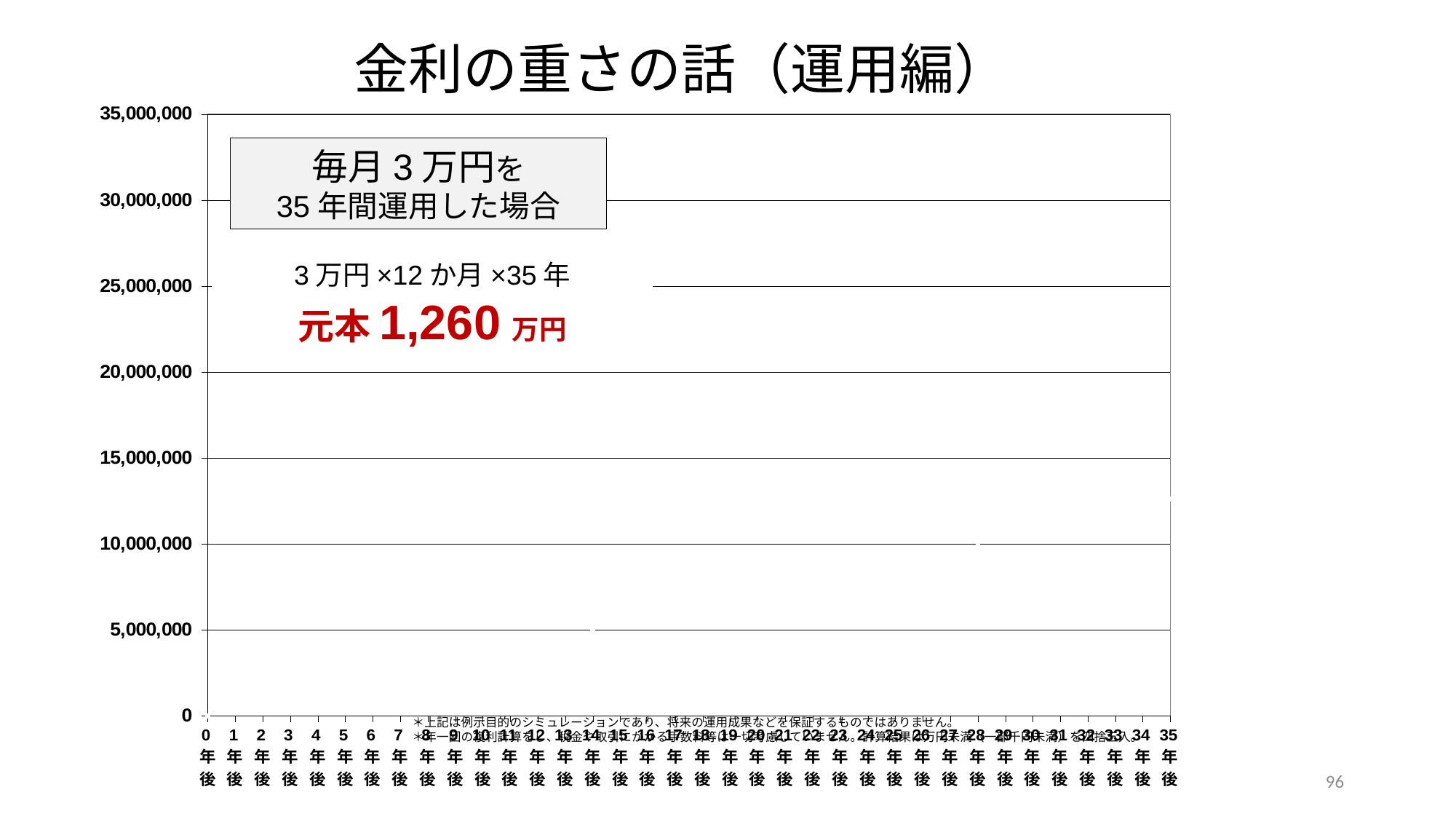

金利の重さの話（運用編）

### Chart

| Category | 0.0%運用 |
|---|---|
| 0 | 0.0 |
| 1 | 360000.0 |
| 2 | 720000.0 |
| 3 | 1080000.0 |
| 4 | 1440000.0 |
| 5 | 1800000.0 |
| 6 | 2160000.0 |
| 7 | 2520000.0 |
| 8 | 2880000.0 |
| 9 | 3240000.0 |
| 10 | 3600000.0 |
| 11 | 3960000.0 |
| 12 | 4320000.0 |
| 13 | 4680000.0 |
| 14 | 5040000.0 |
| 15 | 5400000.0 |
| 16 | 5760000.0 |
| 17 | 6120000.0 |
| 18 | 6480000.0 |
| 19 | 6840000.0 |
| 20 | 7200000.0 |
| 21 | 7560000.0 |
| 22 | 7920000.0 |
| 23 | 8280000.0 |
| 24 | 8640000.0 |
| 25 | 9000000.0 |
| 26 | 9360000.0 |
| 27 | 9720000.0 |
| 28 | 10080000.0 |
| 29 | 10440000.0 |
| 30 | 10800000.0 |
| 31 | 11160000.0 |
| 32 | 11520000.0 |
| 33 | 11880000.0 |
| 34 | 12240000.0 |
| 35 | 12600000.0 |
毎月3万円を
35年間運用した場合

3万円×12か月×35年
元本1,260万円
＊上記は例示目的のシミュレーションであり、将来の運用成果などを保証するものではありません。
＊年一回の複利計算をし、税金や取引にかかる手数料等は一切考慮していません。計算結果は万円未満（一部千円未満）を四捨五入。
96